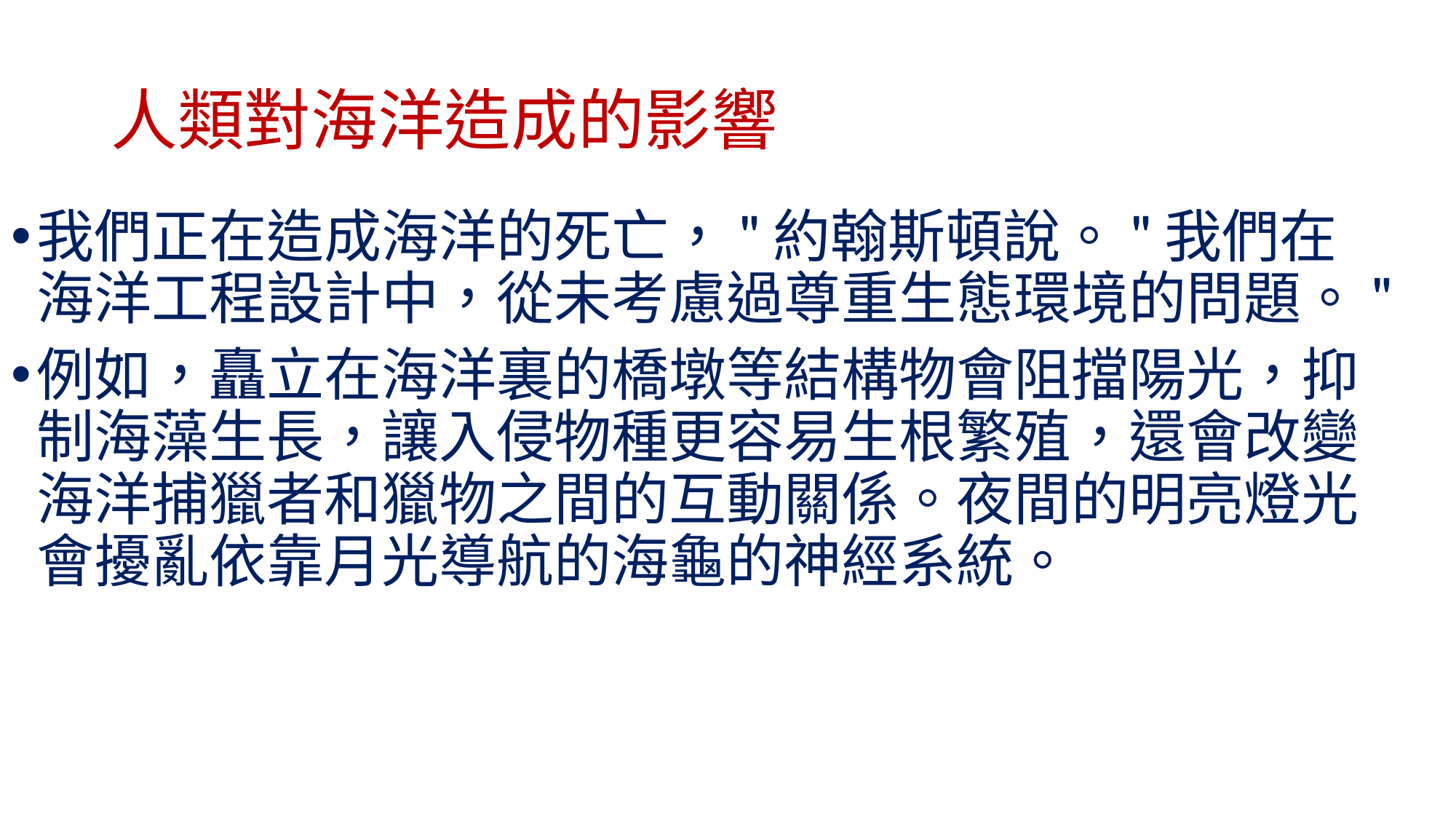

# 人類對海洋造成的影響
我們正在造成海洋的死亡，"約翰斯頓說。"我們在海洋工程設計中，從未考慮過尊重生態環境的問題。"
例如，矗立在海洋裏的橋墩等結構物會阻擋陽光，抑制海藻生長，讓入侵物種更容易生根繁殖，還會改變海洋捕獵者和獵物之間的互動關係。夜間的明亮燈光會擾亂依靠月光導航的海龜的神經系統。